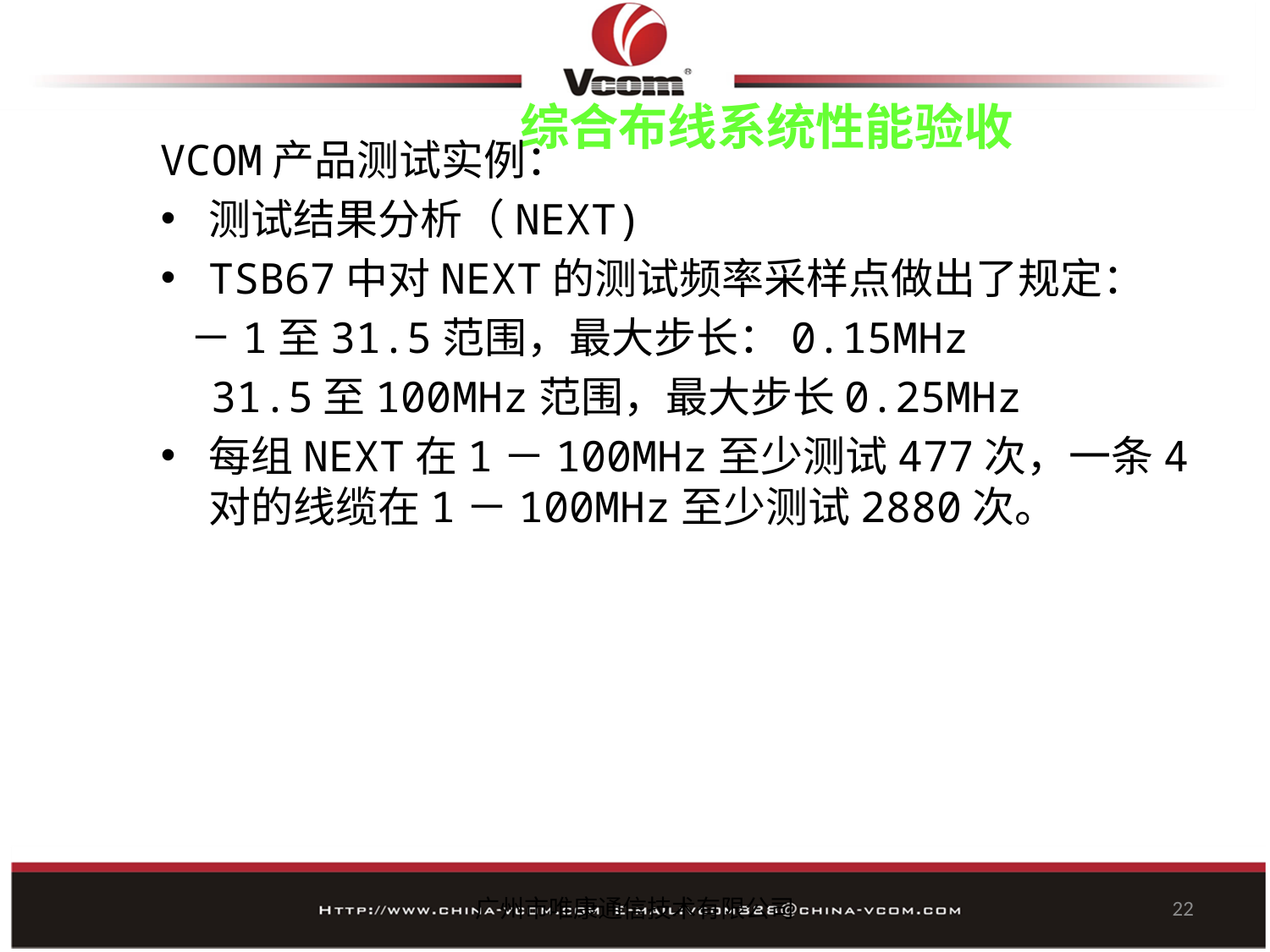

# 综合布线系统性能验收
VCOM产品测试实例：
测试结果分析（NEXT)
TSB67中对NEXT的测试频率采样点做出了规定：
  －1至31.5范围，最大步长：0.15MHz
  31.5至100MHz范围，最大步长0.25MHz
每组NEXT在1－100MHz至少测试477次，一条4对的线缆在1－100MHz至少测试2880次。

广州市唯康通信技术有限公司
22